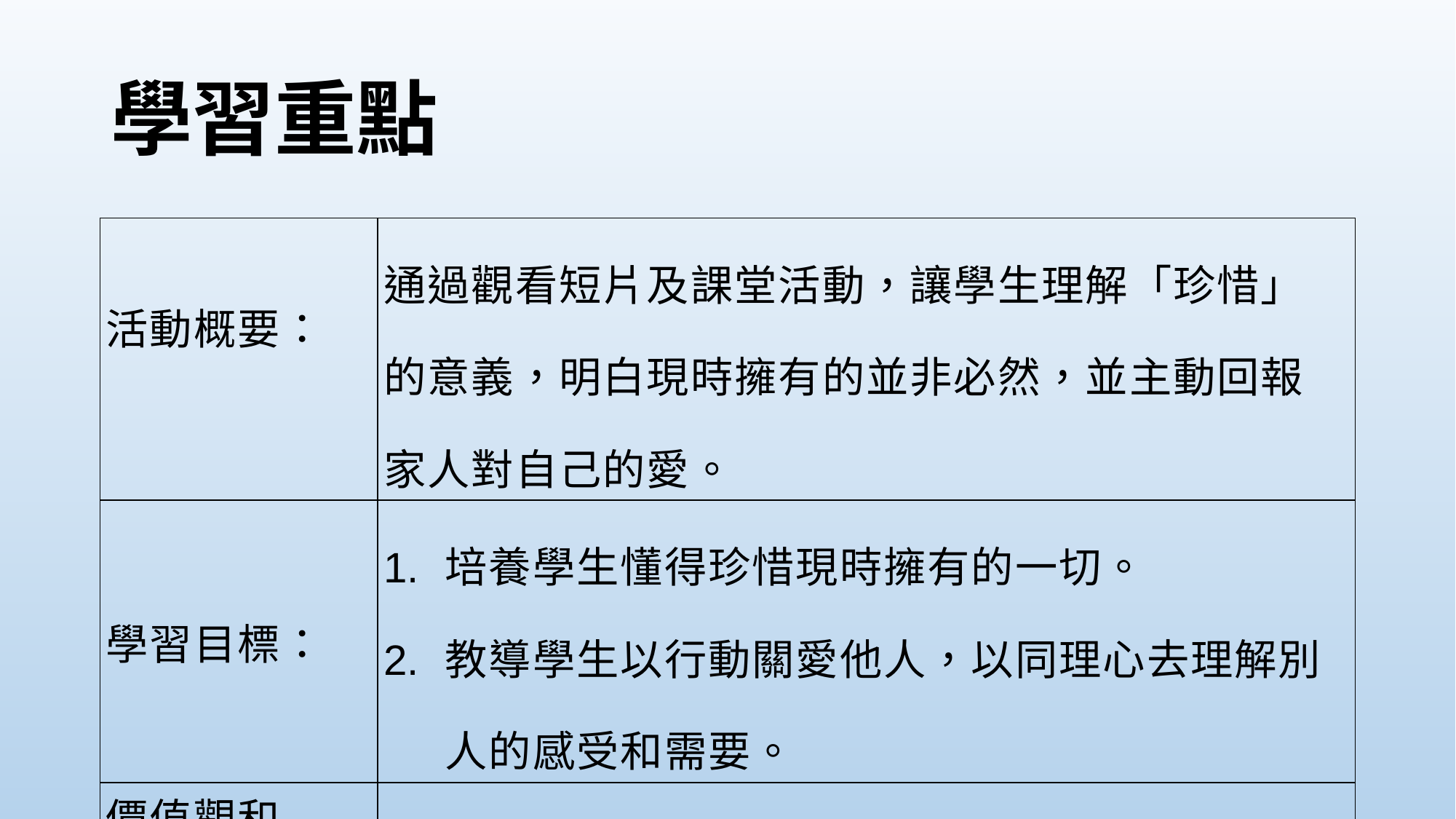

# 學習重點
| 活動概要： | 通過觀看短片及課堂活動，讓學生理解「珍惜」的意義，明白現時擁有的並非必然，並主動回報家人對自己的愛。 |
| --- | --- |
| 學習目標： | 培養學生懂得珍惜現時擁有的一切。 教導學生以行動關愛他人，以同理心去理解別人的感受和需要。 |
| 價值觀和 態度： | 同理心、關愛、珍惜 |